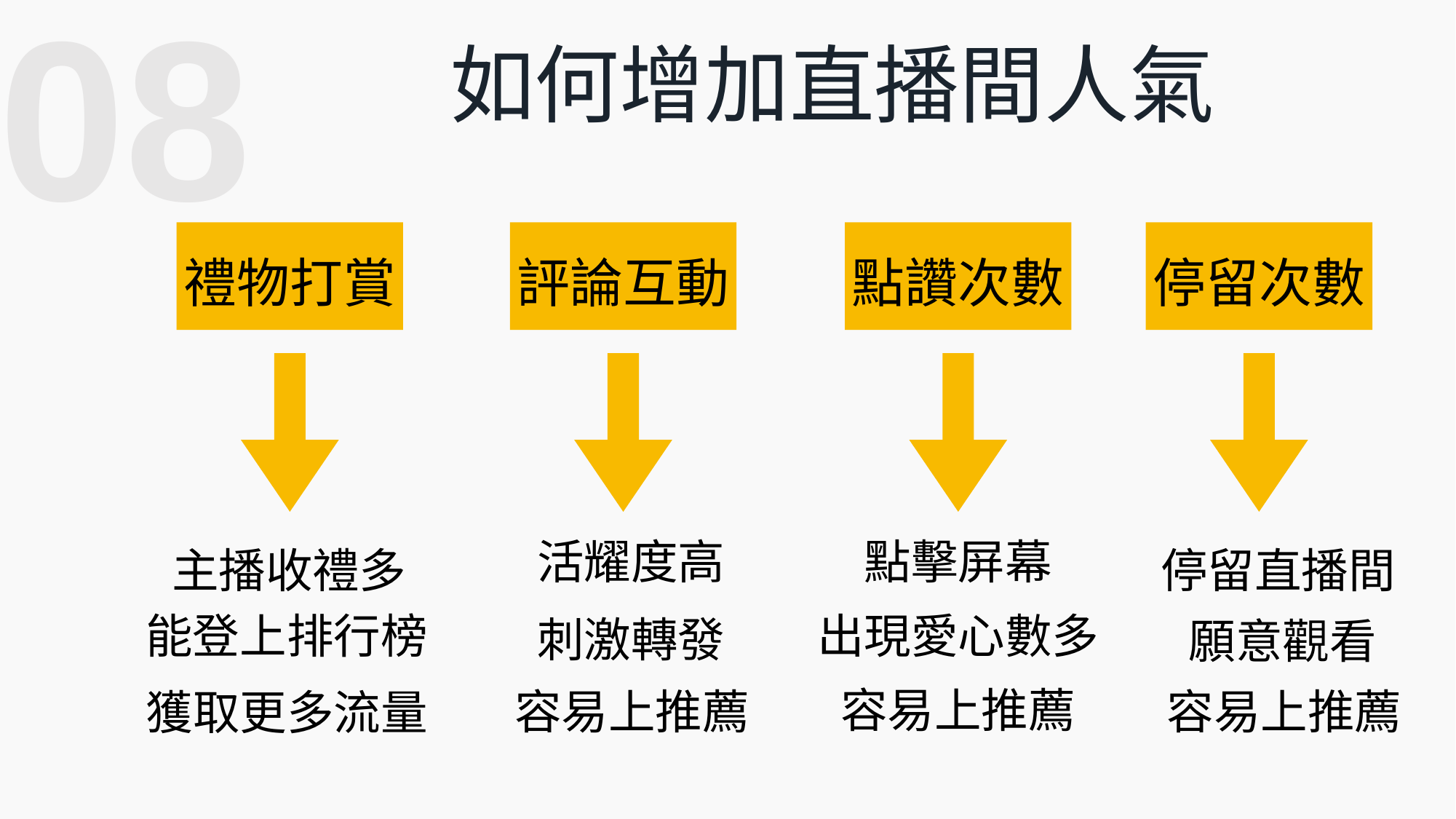

08
如何增加直播間人氣
85

禮物打賞
評論互動
點讚次數
停留次數

活耀度高
點擊屏幕
主播收禮多
停留直播間
能登上排行榜
出現愛心數多
刺激轉發
願意觀看
容易上推薦
容易上推薦
容易上推薦
獲取更多流量